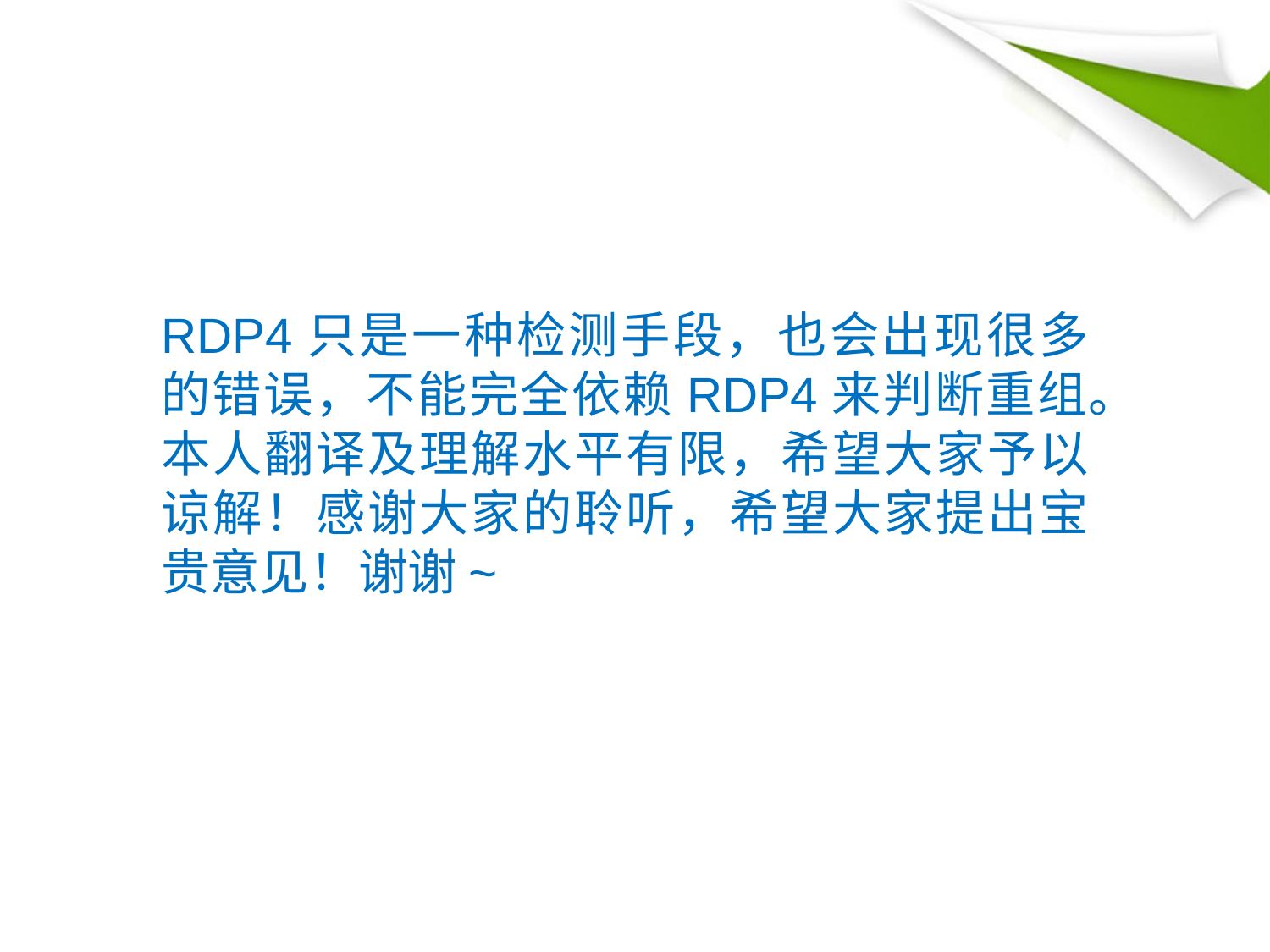

RDP4只是一种检测手段，也会出现很多的错误，不能完全依赖RDP4来判断重组。本人翻译及理解水平有限，希望大家予以谅解！感谢大家的聆听，希望大家提出宝贵意见！谢谢~